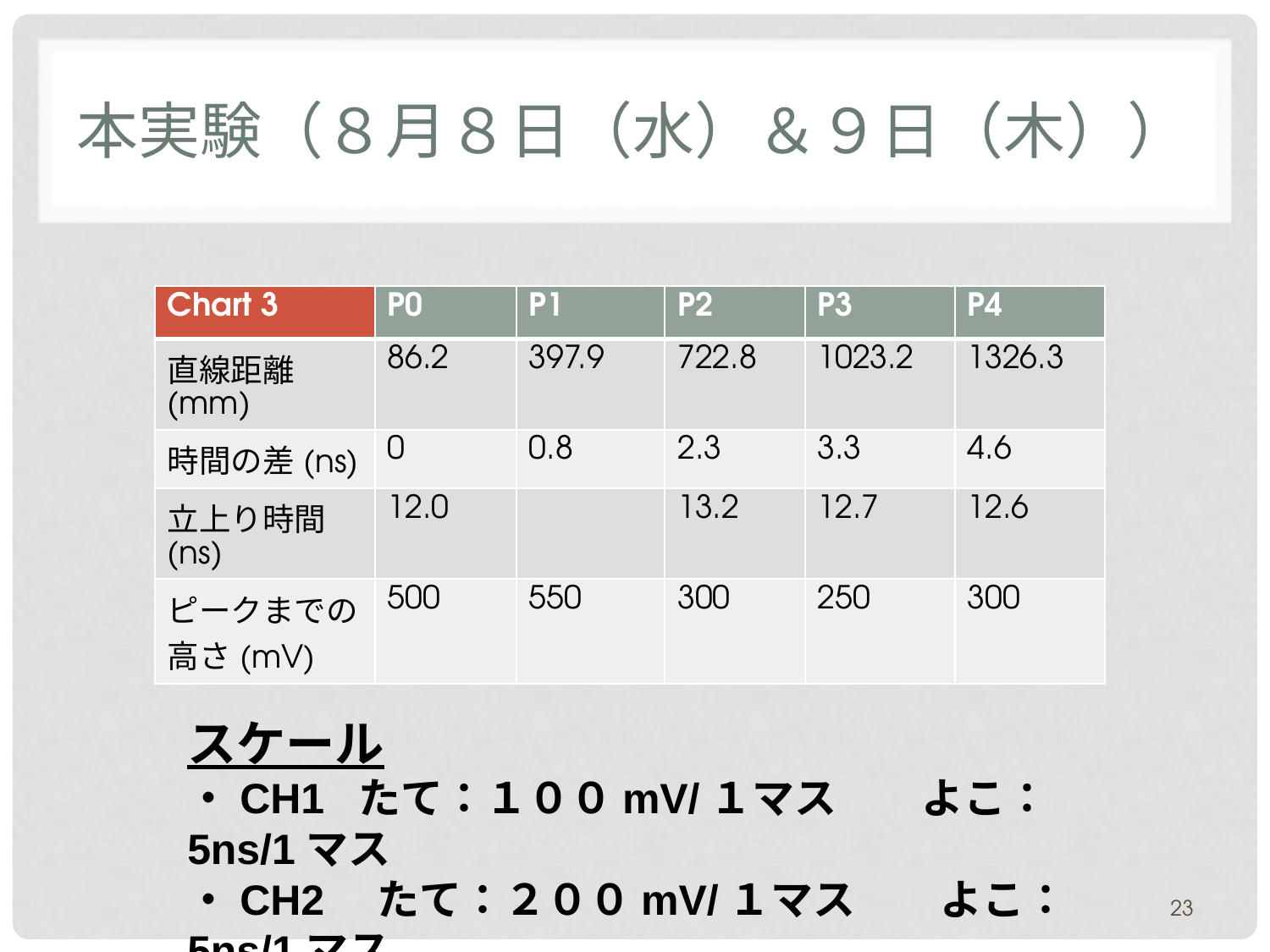

# 本実験（８月８日（水）＆９日（木））
| Chart 3 | P0 | P1 | P2 | P3 | P4 |
| --- | --- | --- | --- | --- | --- |
| 直線距離(mm) | 86.2 | 397.9 | 722.8 | 1023.2 | 1326.3 |
| 時間の差(ns) | 0 | 0.8 | 2.3 | 3.3 | 4.6 |
| 立上り時間(ns) | 12.0 |  | 13.2 | 12.7 | 12.6 |
| ピークまでの高さ(mV) | 500 | 550 | 300 | 250 | 300 |
スケール
・CH1  たて：１００mV/１マス　　よこ：5ns/1マス
・CH2　たて：２００mV/１マス　　よこ：5ns/1マス
23